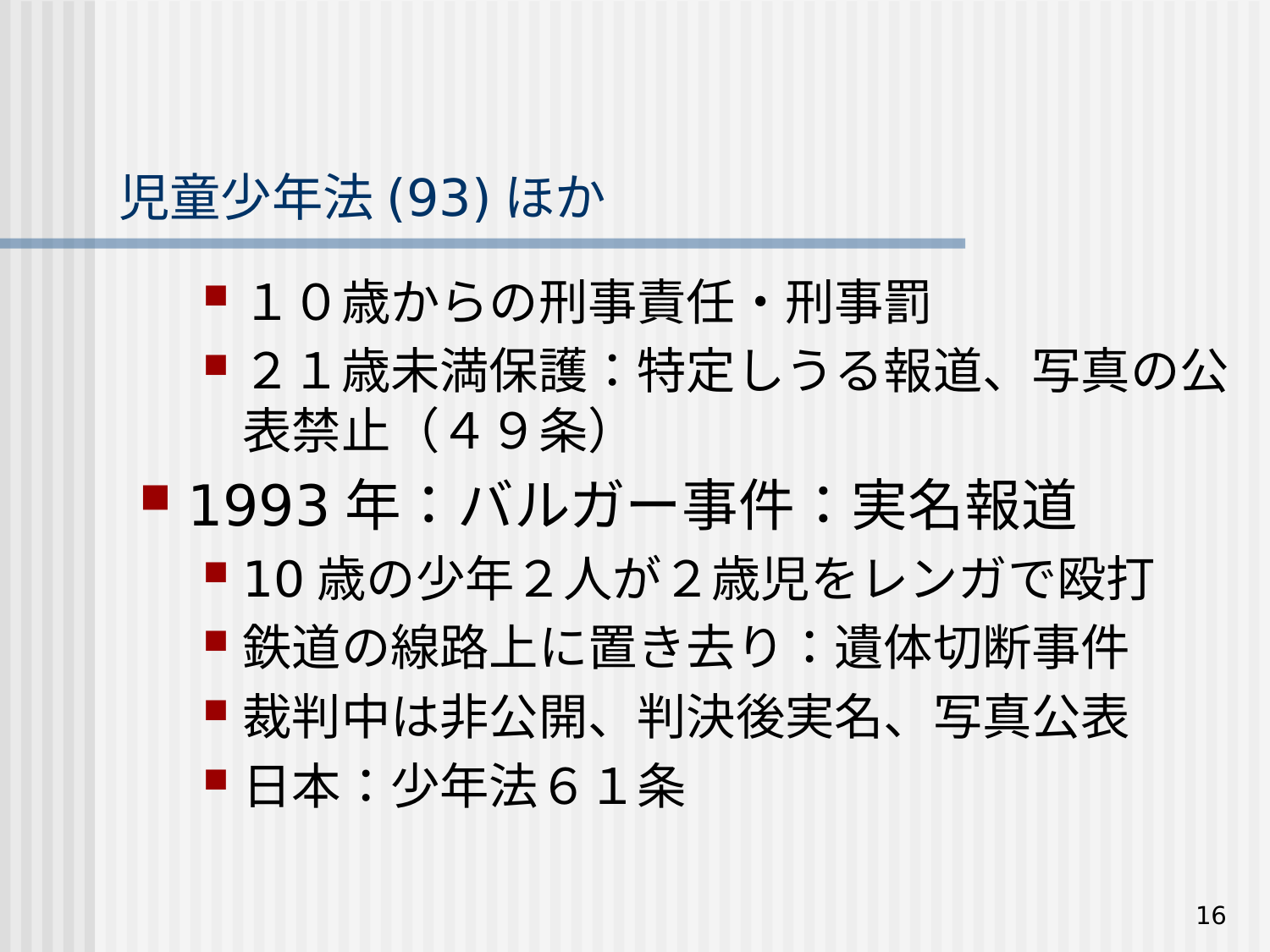

# 児童少年法(93)ほか
１０歳からの刑事責任・刑事罰
２１歳未満保護：特定しうる報道、写真の公表禁止（４９条）
1993年：バルガー事件：実名報道
10歳の少年２人が２歳児をレンガで殴打
鉄道の線路上に置き去り：遺体切断事件
裁判中は非公開、判決後実名、写真公表
日本：少年法６１条
16